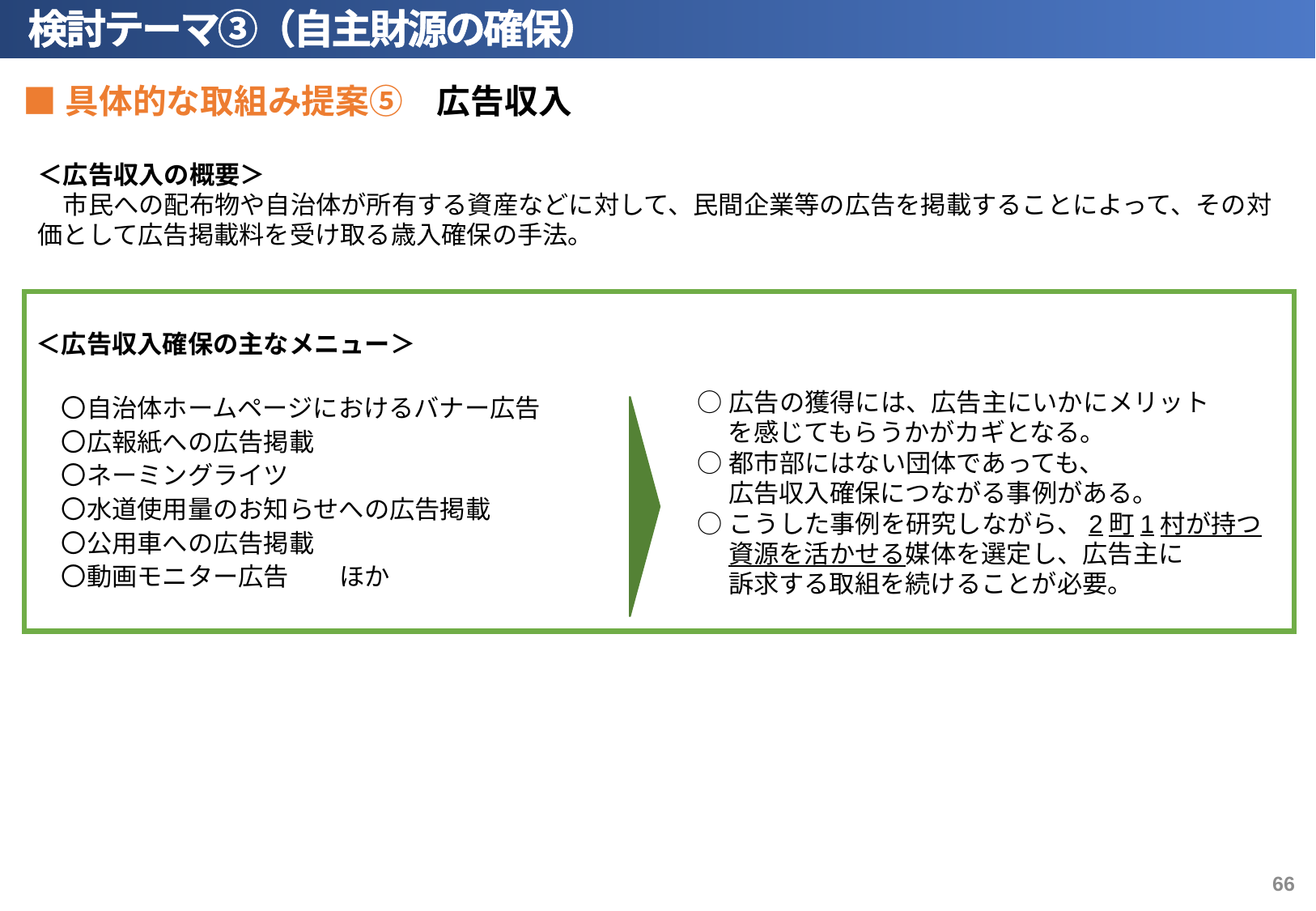

検討テーマ③（自主財源の確保）
■具体的な取組み提案⑤　広告収入
＜広告収入の概要＞
　市民への配布物や自治体が所有する資産などに対して、民間企業等の広告を掲載することによって、その対価として広告掲載料を受け取る歳入確保の手法。

＜広告収入確保の主なメニュー＞

　〇自治体ホームページにおけるバナー広告
　〇広報紙への広告掲載
　〇ネーミングライツ
　〇水道使用量のお知らせへの広告掲載
　〇公用車への広告掲載
　〇動画モニター広告　　ほか
○広告の獲得には、広告主にいかにメリット
　 を感じてもらうかがカギとなる。
○都市部にはない団体であっても、
　 広告収入確保につながる事例がある。
○こうした事例を研究しながら、2町1村が持つ
　 資源を活かせる媒体を選定し、広告主に
　 訴求する取組を続けることが必要。

66